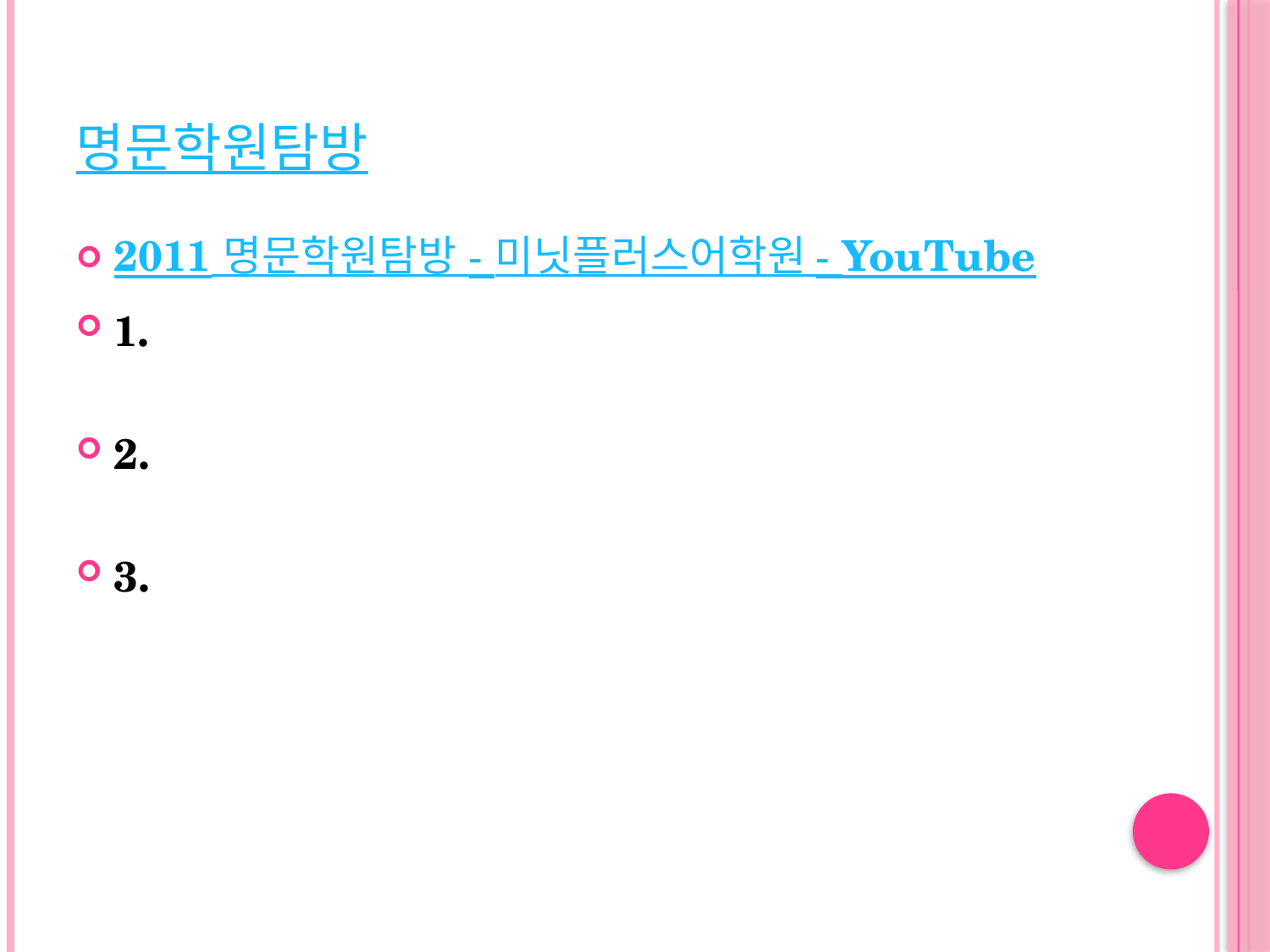

# 명문학원탐방
2011 명문학원탐방 - 미닛플러스어학원 - YouTube
1.

2.

3.